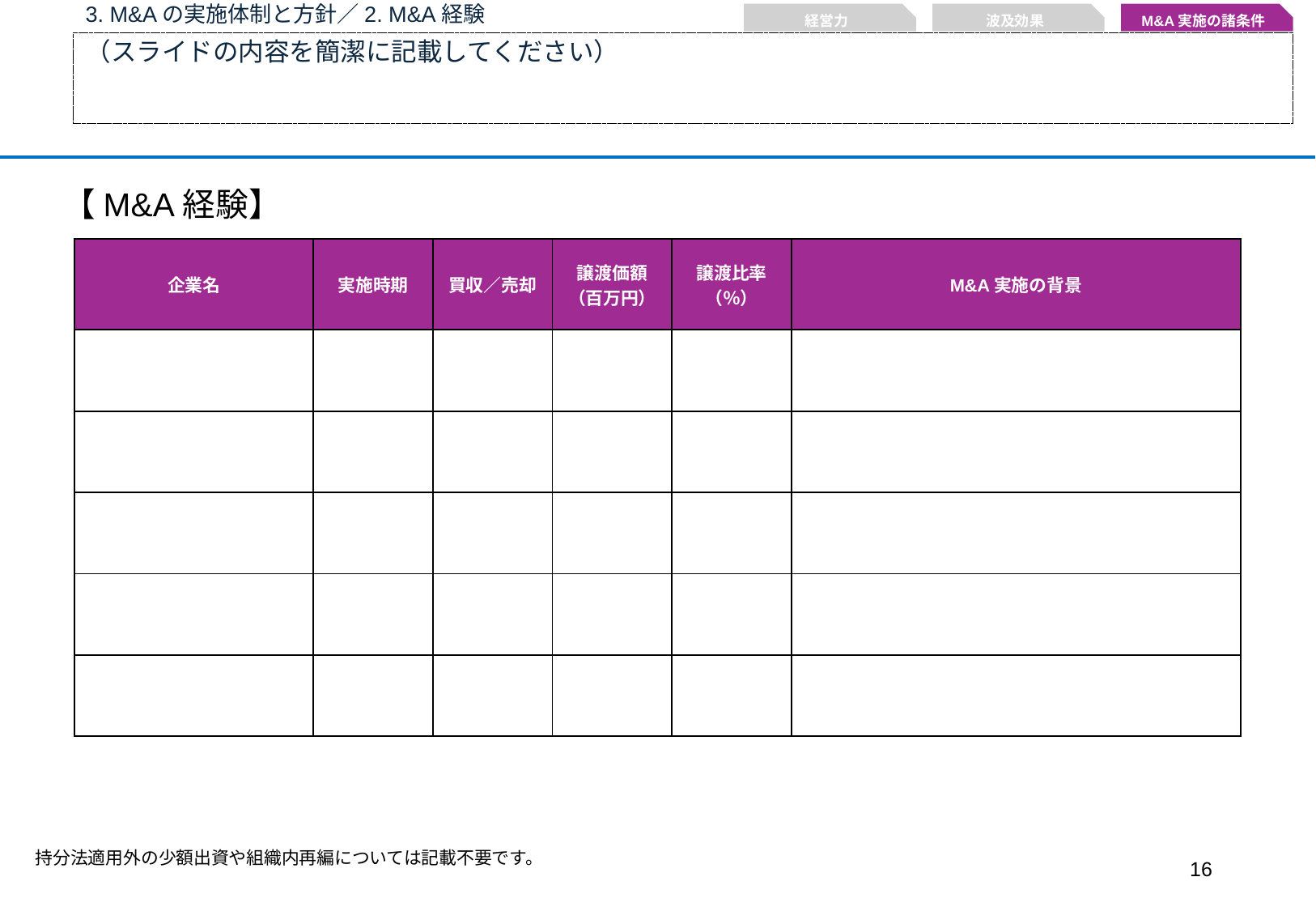

3. M&Aの実施体制と方針／2. M&A経験
経営力
波及効果
M&A実施の諸条件
（スライドの内容を簡潔に記載してください）
【M&A経験】
| 企業名 | 実施時期 | 買収／売却 | 譲渡価額 （百万円） | 譲渡比率 （％） | M&A実施の背景 |
| --- | --- | --- | --- | --- | --- |
|  |  |  |  |  |  |
|  |  |  |  |  |  |
|  |  |  |  |  |  |
|  |  |  |  |  |  |
|  |  |  |  |  |  |
持分法適用外の少額出資や組織内再編については記載不要です。
16